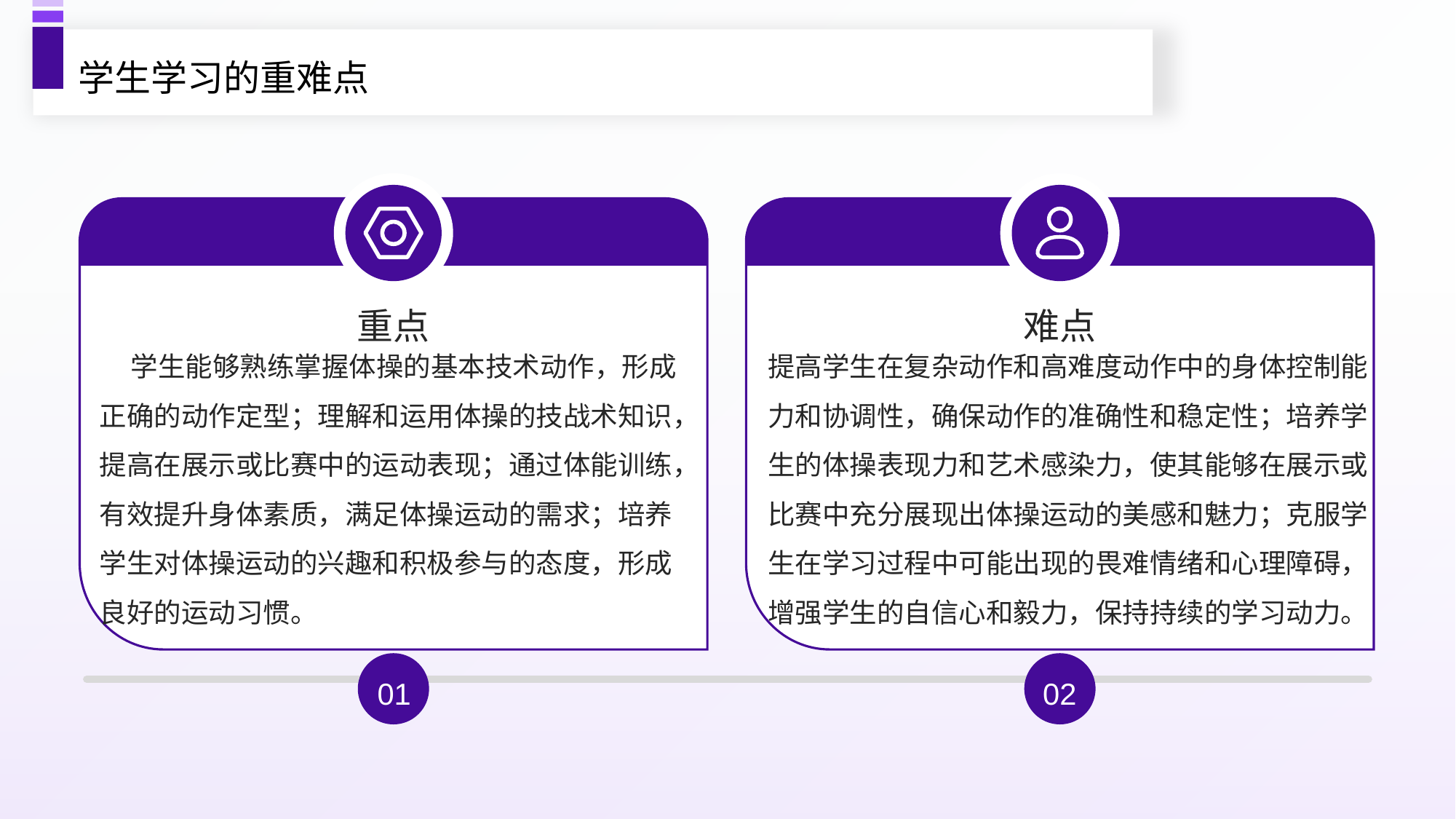

学生学习的重难点

重点
难点
    学生能够熟练掌握体操的基本技术动作，形成正确的动作定型；理解和运用体操的技战术知识，提高在展示或比赛中的运动表现；通过体能训练，有效提升身体素质，满足体操运动的需求；培养学生对体操运动的兴趣和积极参与的态度，形成良好的运动习惯。​

提高学生在复杂动作和高难度动作中的身体控制能力和协调性，确保动作的准确性和稳定性；培养学生的体操表现力和艺术感染力，使其能够在展示或比赛中充分展现出体操运动的美感和魅力；克服学生在学习过程中可能出现的畏难情绪和心理障碍，增强学生的自信心和毅力，保持持续的学习动力。

01
02